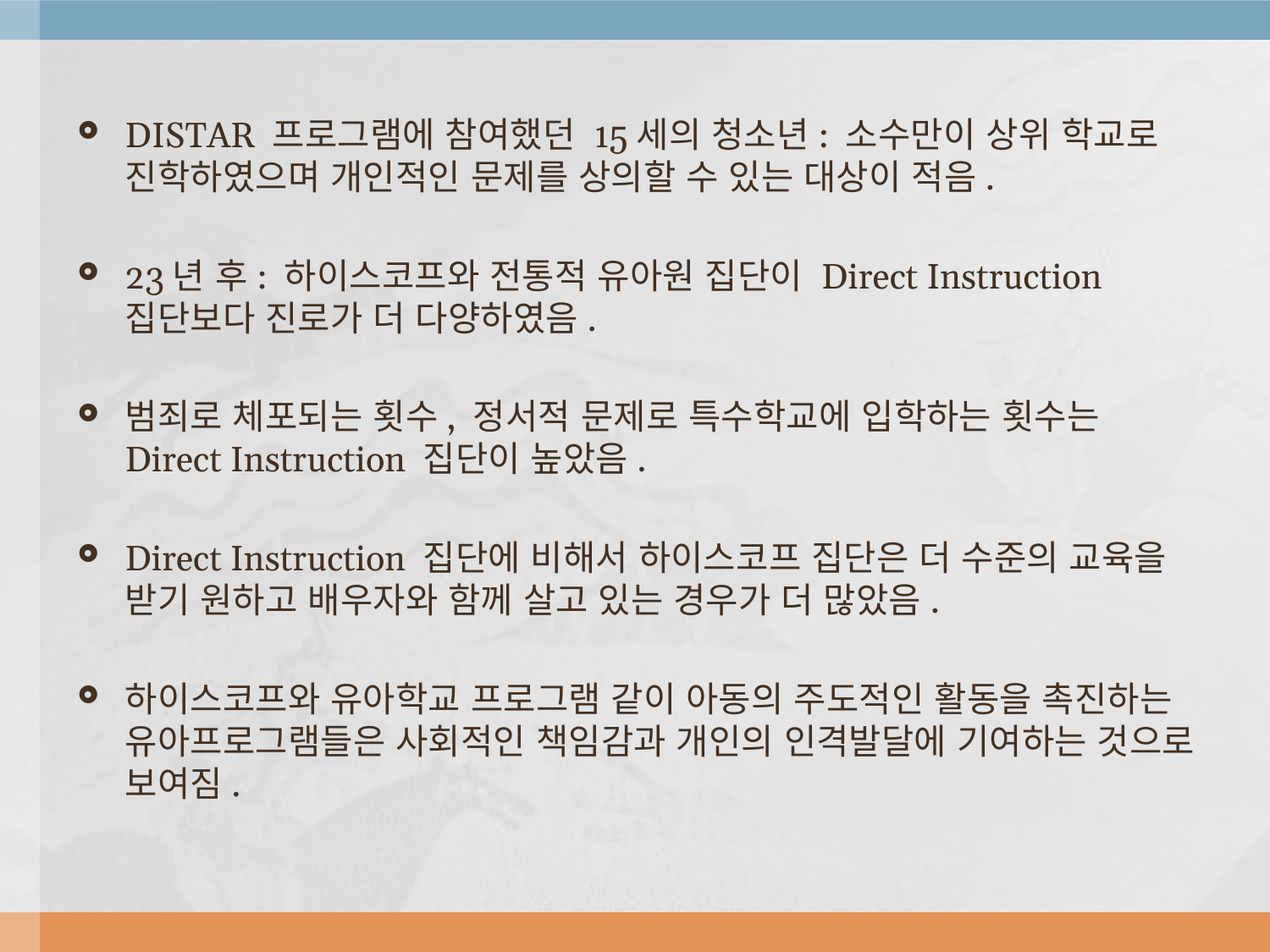

DISTAR 프로그램에 참여했던 15세의 청소년: 소수만이 상위 학교로 진학하였으며 개인적인 문제를 상의할 수 있는 대상이 적음.

23년 후: 하이스코프와 전통적 유아원 집단이 Direct Instruction 집단보다 진로가 더 다양하였음.

범죄로 체포되는 횟수, 정서적 문제로 특수학교에 입학하는 횟수는 Direct Instruction 집단이 높았음.

Direct Instruction 집단에 비해서 하이스코프 집단은 더 수준의 교육을 받기 원하고 배우자와 함께 살고 있는 경우가 더 많았음.

하이스코프와 유아학교 프로그램 같이 아동의 주도적인 활동을 촉진하는 유아프로그램들은 사회적인 책임감과 개인의 인격발달에 기여하는 것으로 보여짐.